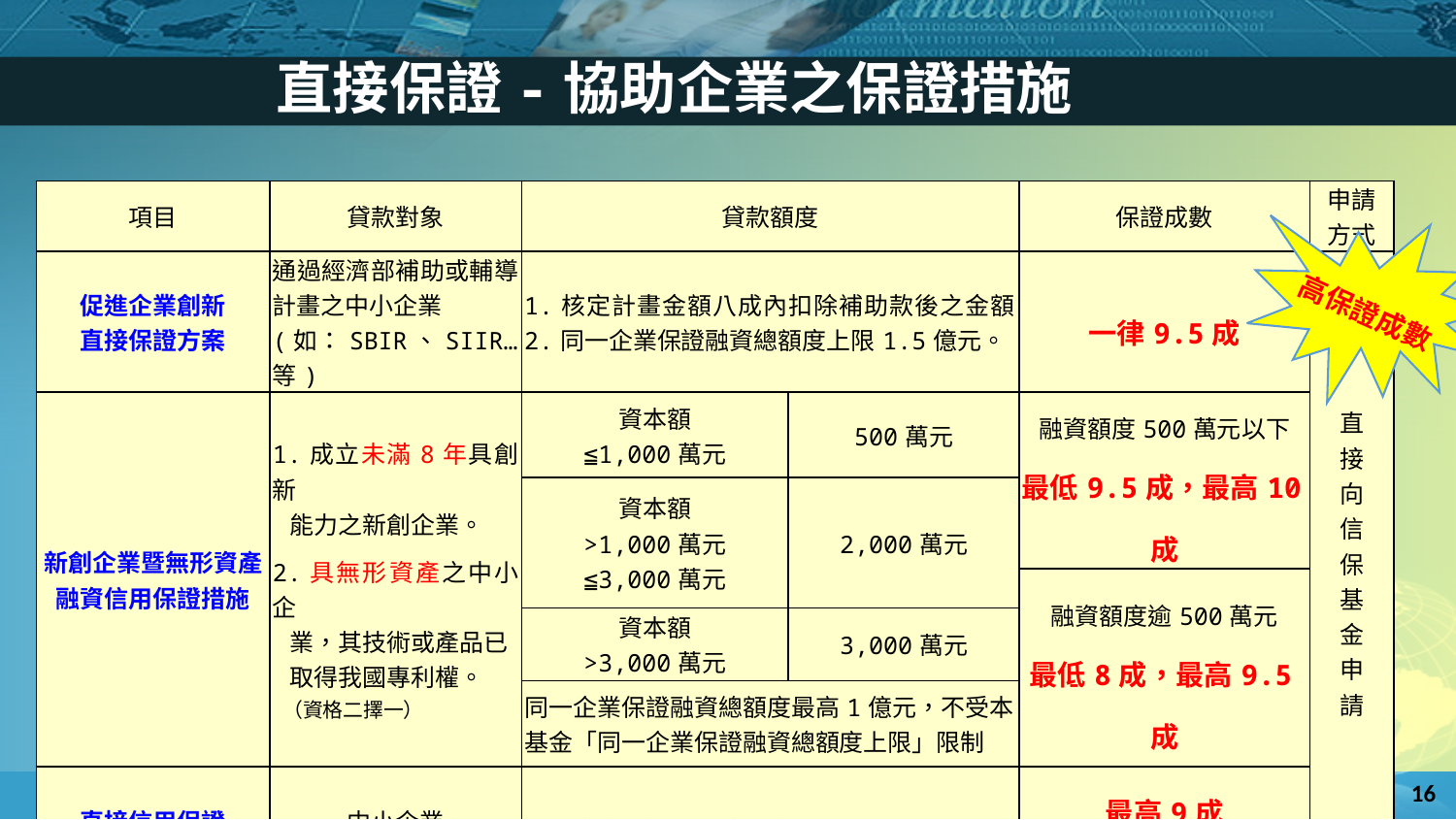

直接保證-協助企業之保證措施
| 項目 | 貸款對象 | 貸款額度 |  | 保證成數 | 申請 方式 |
| --- | --- | --- | --- | --- | --- |
| 促進企業創新 直接保證方案 | 通過經濟部補助或輔導計畫之中小企業 (如：SBIR、SIIR…等) | 1.核定計畫金額八成內扣除補助款後之金額。 2.同一企業保證融資總額度上限1.5億元。 |  | 一律9.5成 | 直 接 向 信 保 基 金 申 請 |
| 新創企業暨無形資產融資信用保證措施 | 1.成立未滿8年具創新 能力之新創企業。 2.具無形資產之中小企 業，其技術或產品已 取得我國專利權。 （資格二擇一） | 資本額 ≦1,000萬元 | 500萬元 | 融資額度500萬元以下 最低9.5成，最高10成 |  |
|  |  | 資本額 >1,000萬元 ≦3,000萬元 | 2,000萬元 |  |  |
|  |  |  |  | 融資額度逾500萬元 最低8成，最高9.5成 |  |
|  |  | 資本額 >3,000萬元 | 3,000萬元 |  |  |
|  |  | 同一企業保證融資總額度最高1億元，不受本基金「同一企業保證融資總額度上限」限制 |  |  |  |
| 直接信用保證 | 中小企業 | 同一企業保證融資總額度上限1.5億元 |  | 最高9成 (另有規定者不在此限) |  |

高保證成數